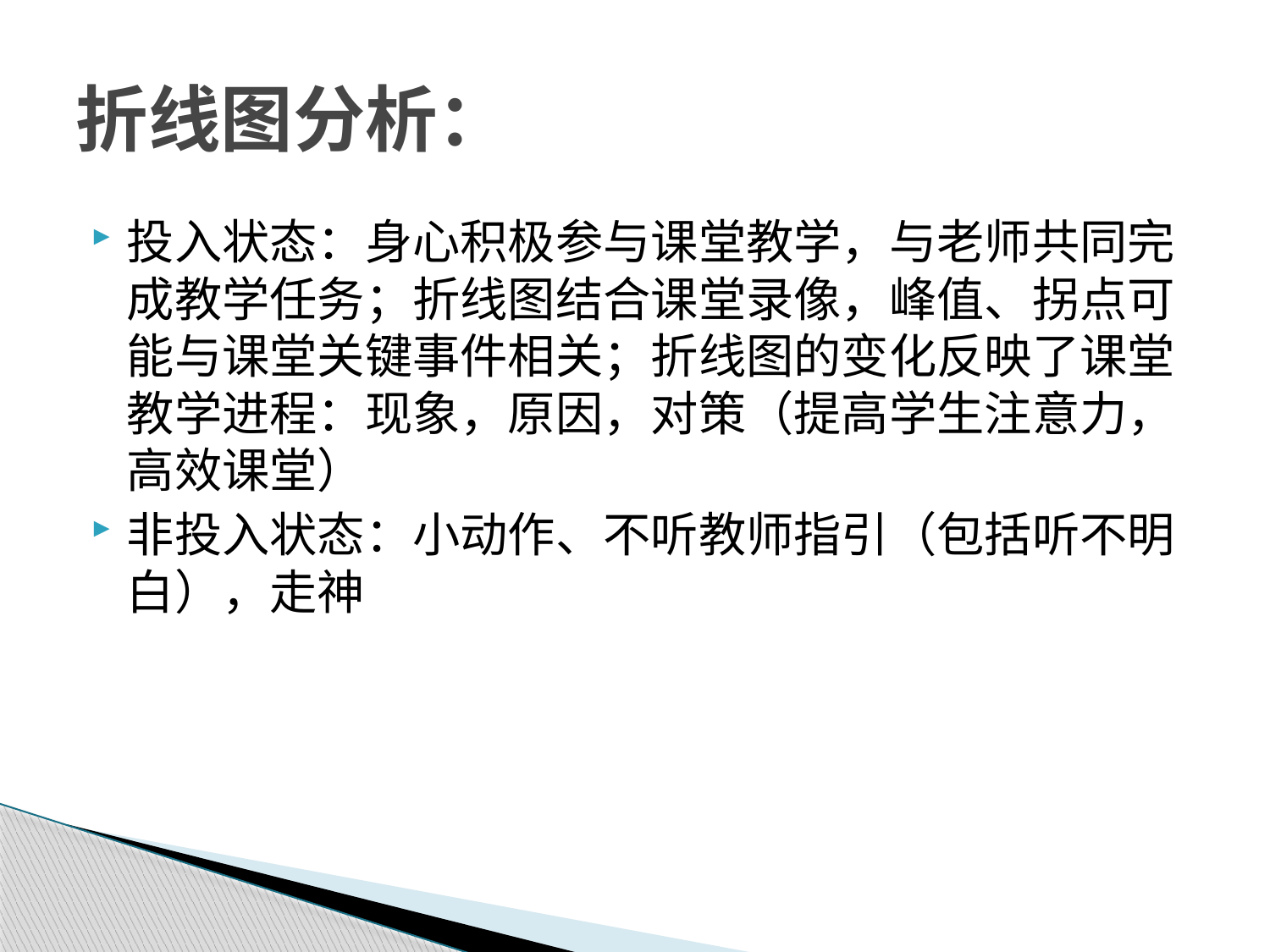

# 折线图分析：
投入状态：身心积极参与课堂教学，与老师共同完成教学任务；折线图结合课堂录像，峰值、拐点可能与课堂关键事件相关；折线图的变化反映了课堂教学进程：现象，原因，对策（提高学生注意力，高效课堂）
非投入状态：小动作、不听教师指引（包括听不明白），走神